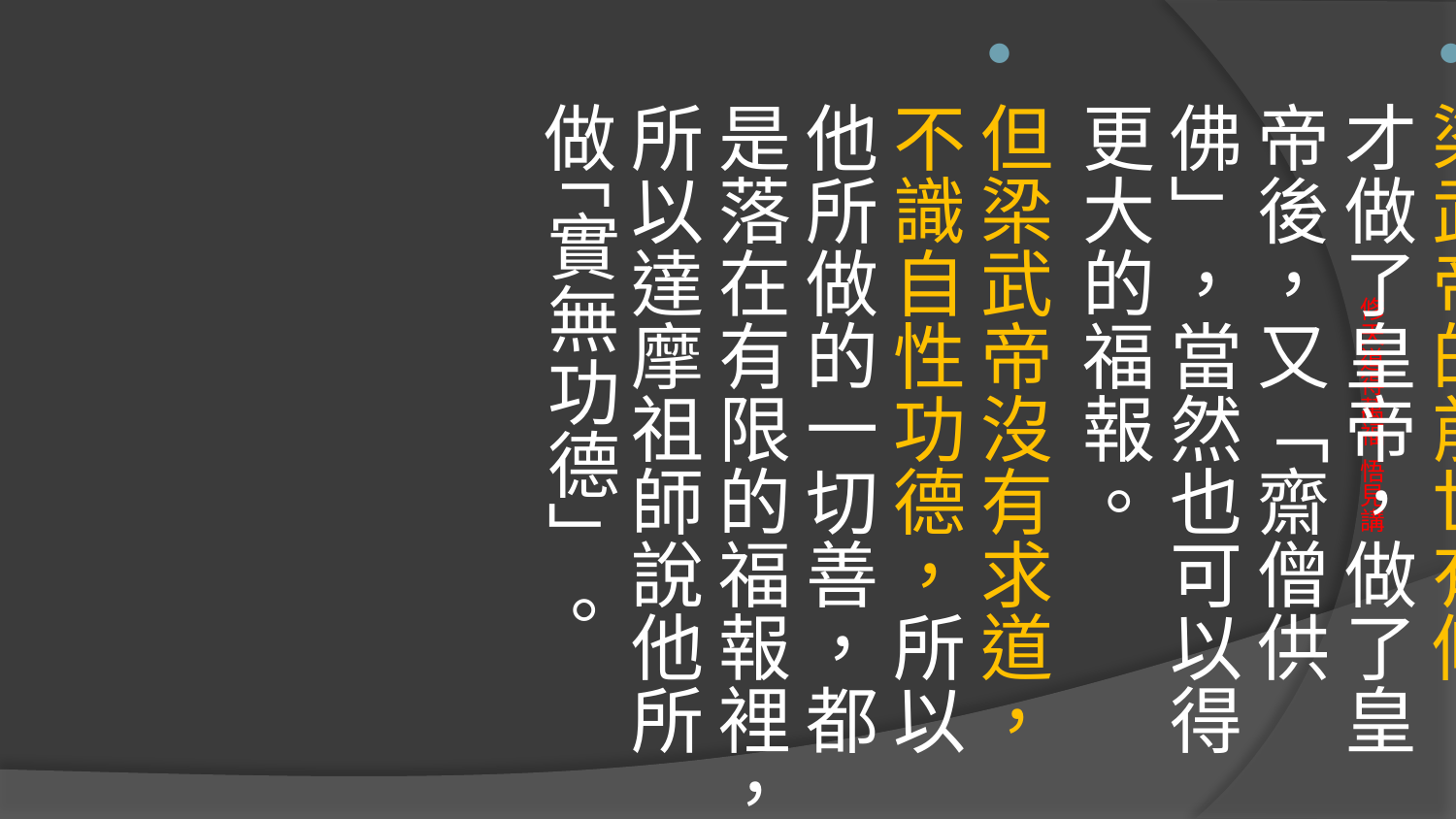

六、沒求道福報是有限的
梁武帝的前世有修，才做了皇帝，做了皇帝後，又「齋僧供佛」，當然也可以得更大的福報。
但梁武帝沒有求道，不識自性功德，所以他所做的一切善，都是落在有限的福報裡，所以達摩祖師說他所做｢實無功德」。

# 修天道得萬福  悟見講